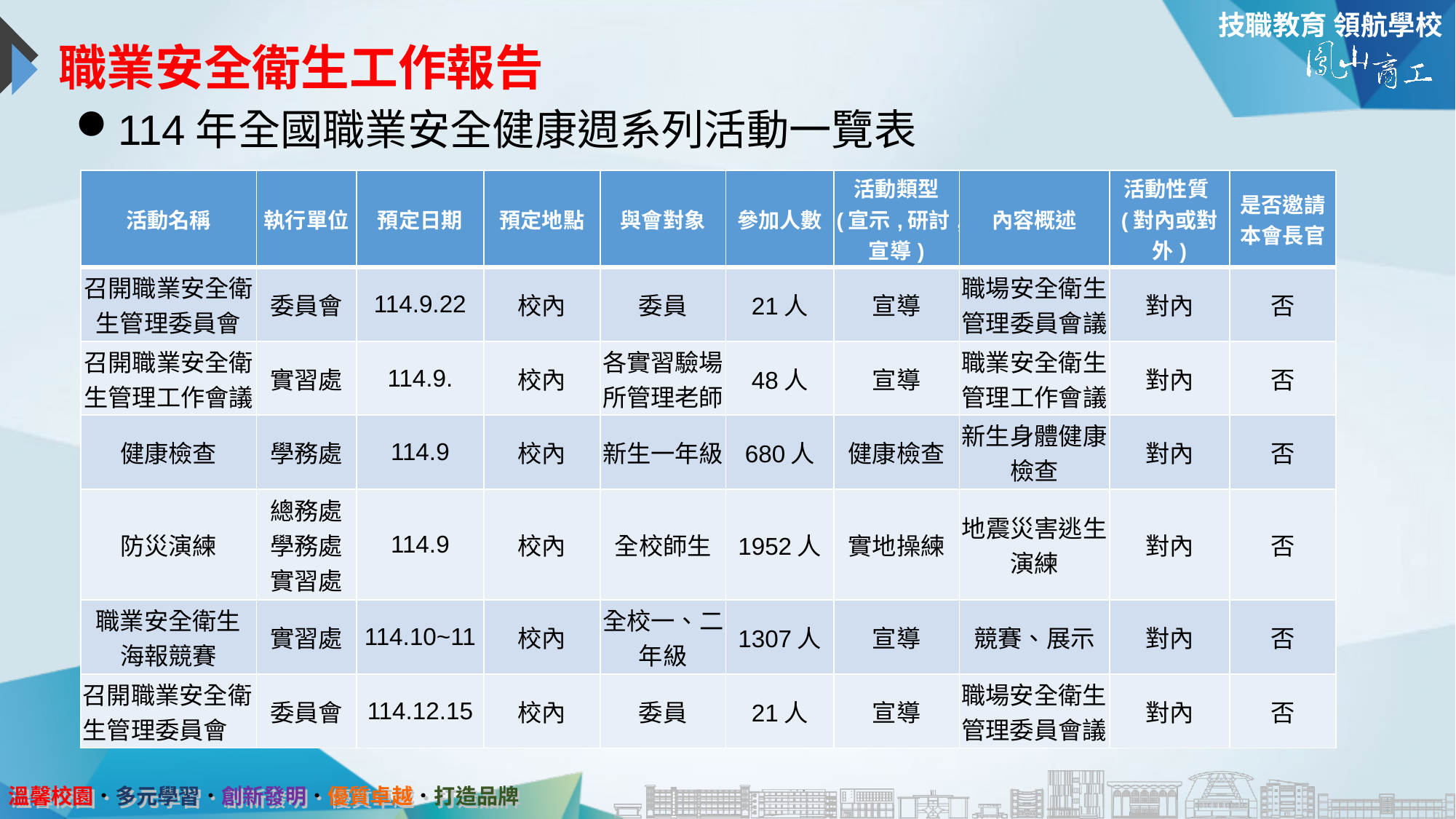

# 職業安全衛生工作報告
114年全國職業安全健康週系列活動一覽表
| 活動名稱 | 執行單位 | 預定日期 | 預定地點 | 與會對象 | 參加人數 | 活動類型 (宣示,研討,宣導) | 內容概述 | 活動性質(對內或對外) | 是否邀請本會長官 |
| --- | --- | --- | --- | --- | --- | --- | --- | --- | --- |
| 召開職業安全衛生管理委員會 | 委員會 | 114.9.22 | 校內 | 委員 | 21人 | 宣導 | 職場安全衛生管理委員會議 | 對內 | 否 |
| 召開職業安全衛生管理工作會議 | 實習處 | 114.9. | 校內 | 各實習驗場所管理老師 | 48人 | 宣導 | 職業安全衛生管理工作會議 | 對內 | 否 |
| 健康檢查 | 學務處 | 114.9 | 校內 | 新生一年級 | 680人 | 健康檢查 | 新生身體健康檢查 | 對內 | 否 |
| 防災演練 | 總務處 學務處 實習處 | 114.9 | 校內 | 全校師生 | 1952人 | 實地操練 | 地震災害逃生演練 | 對內 | 否 |
| 職業安全衛生 海報競賽 | 實習處 | 114.10~11 | 校內 | 全校一、二年級 | 1307人 | 宣導 | 競賽、展示 | 對內 | 否 |
| 召開職業安全衛生管理委員會 | 委員會 | 114.12.15 | 校內 | 委員 | 21人 | 宣導 | 職場安全衛生管理委員會議 | 對內 | 否 |